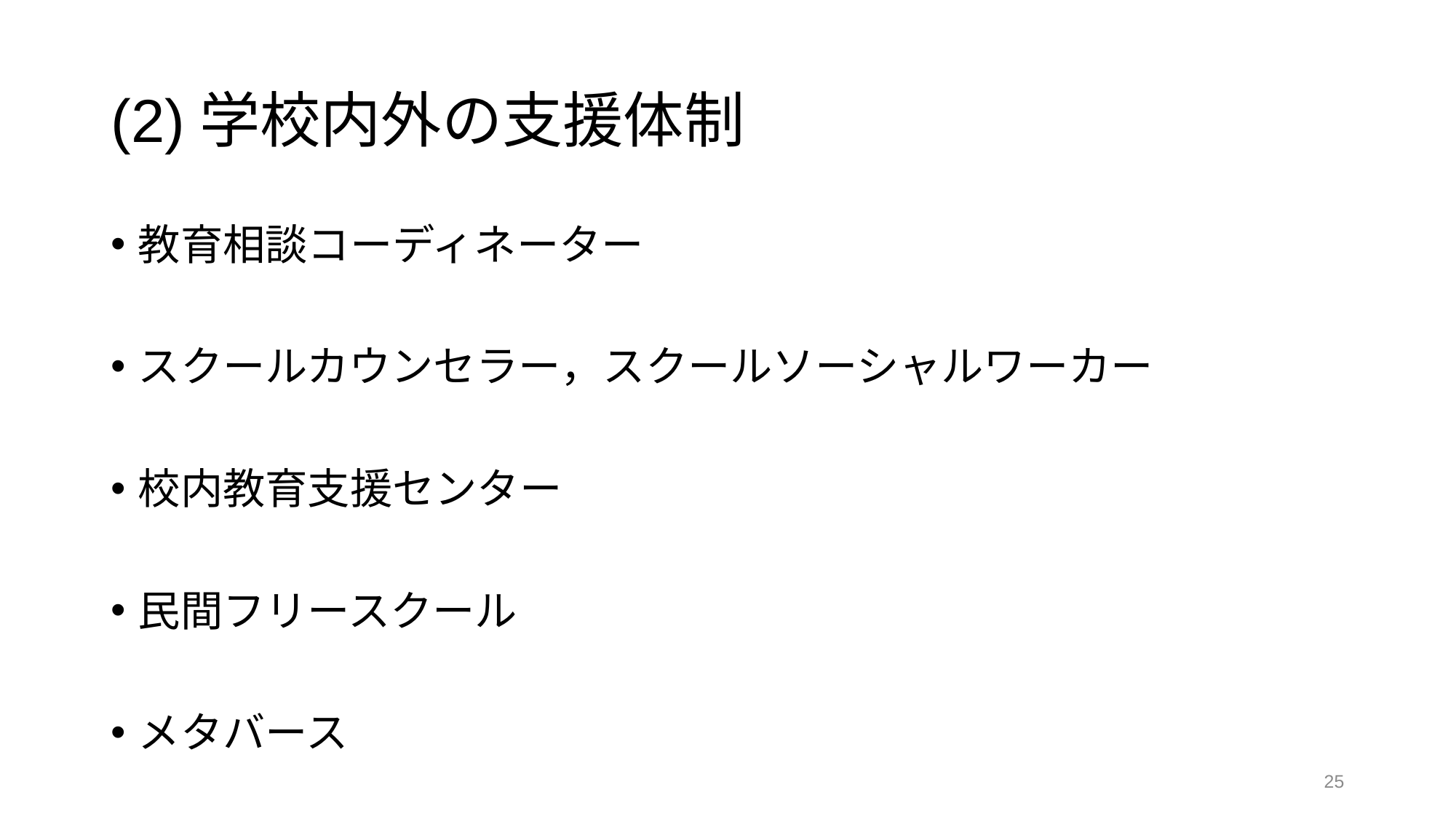

# (2)学校内外の支援体制
教育相談コーディネーター

スクールカウンセラー，スクールソーシャルワーカー

校内教育支援センター

民間フリースクール

メタバース
25